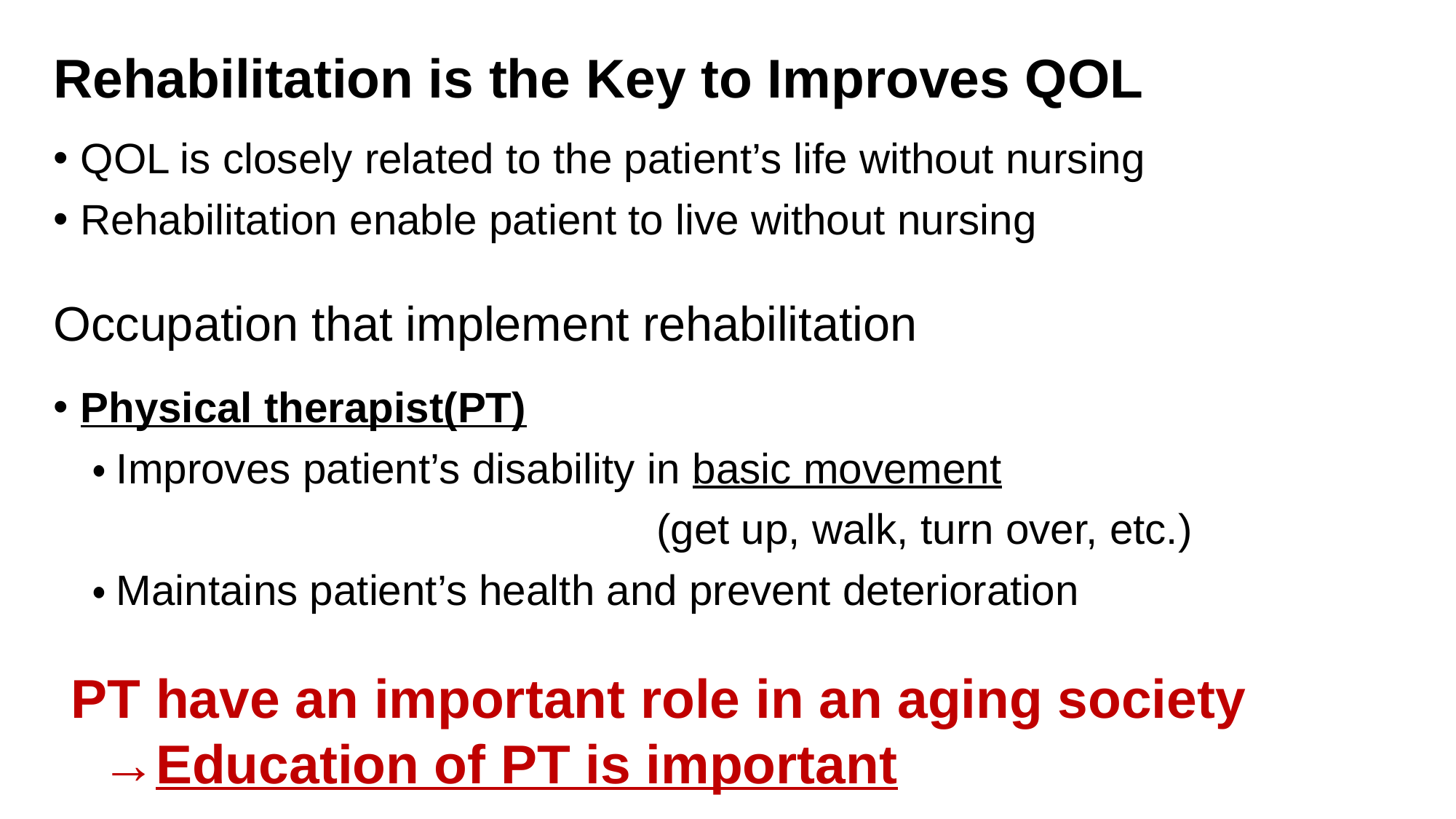

# Rehabilitation is the Key to Improves QOL
QOL is closely related to the patient’s life without nursing
Rehabilitation enable patient to live without nursing
Occupation that implement rehabilitation
Physical therapist(PT)
   ・Improves patient’s disability in basic movement
                                                   (get up, walk, turn over, etc.)
   ・Maintains patient’s health and prevent deterioration
PT have an important role in an aging society
  →Education of PT is important